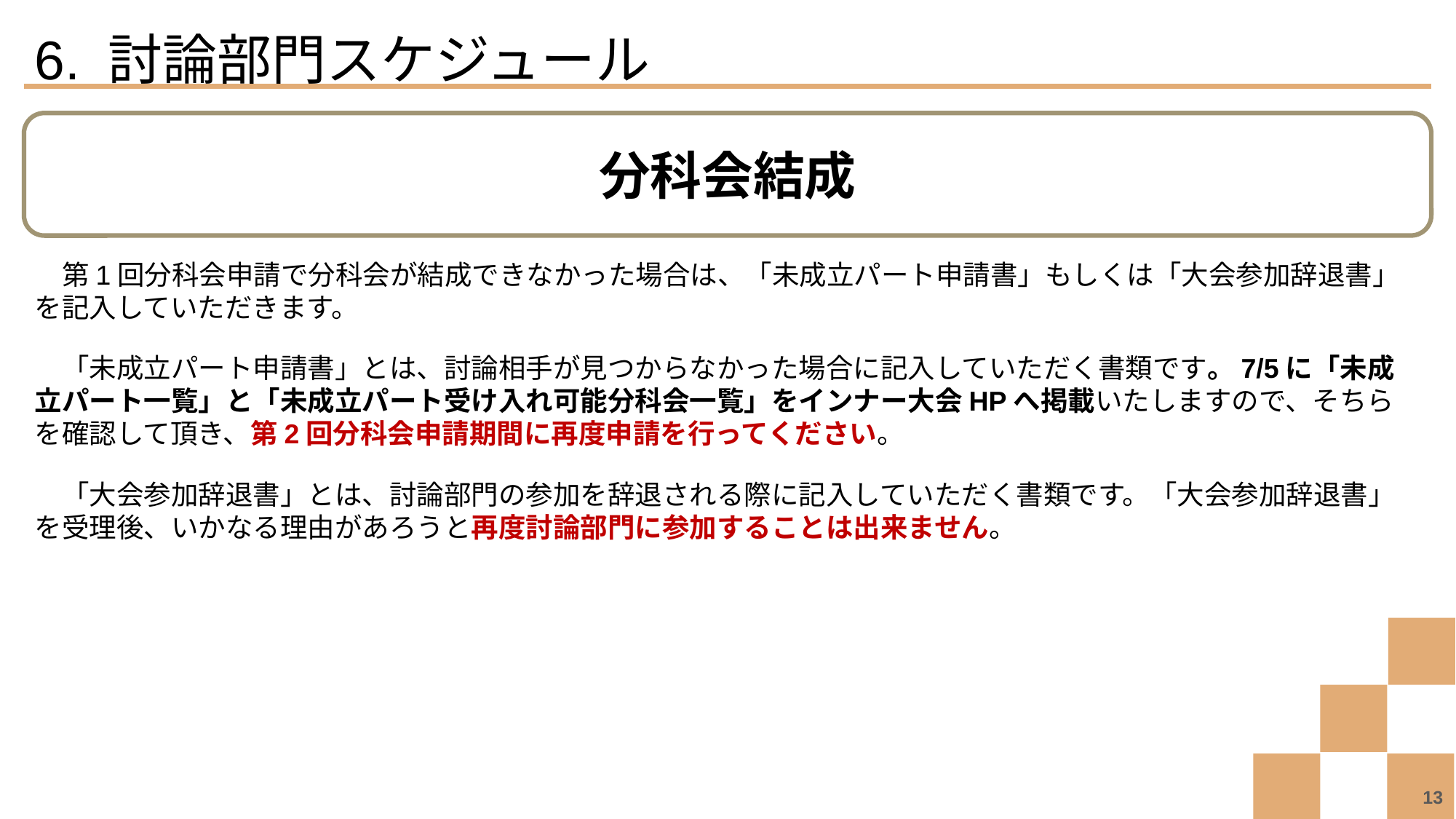

6. 討論部門スケジュール
分科会結成
　第1回分科会申請で分科会が結成できなかった場合は、「未成立パート申請書」もしくは「大会参加辞退書」を記入していただきます。
　「未成立パート申請書」とは、討論相手が見つからなかった場合に記入していただく書類です。7/5に「未成立パート一覧」と「未成立パート受け入れ可能分科会一覧」をインナー大会HPへ掲載いたしますので、そちらを確認して頂き、第2回分科会申請期間に再度申請を行ってください。
　「大会参加辞退書」とは、討論部門の参加を辞退される際に記入していただく書類です。「大会参加辞退書」を受理後、いかなる理由があろうと再度討論部門に参加することは出来ません。

13